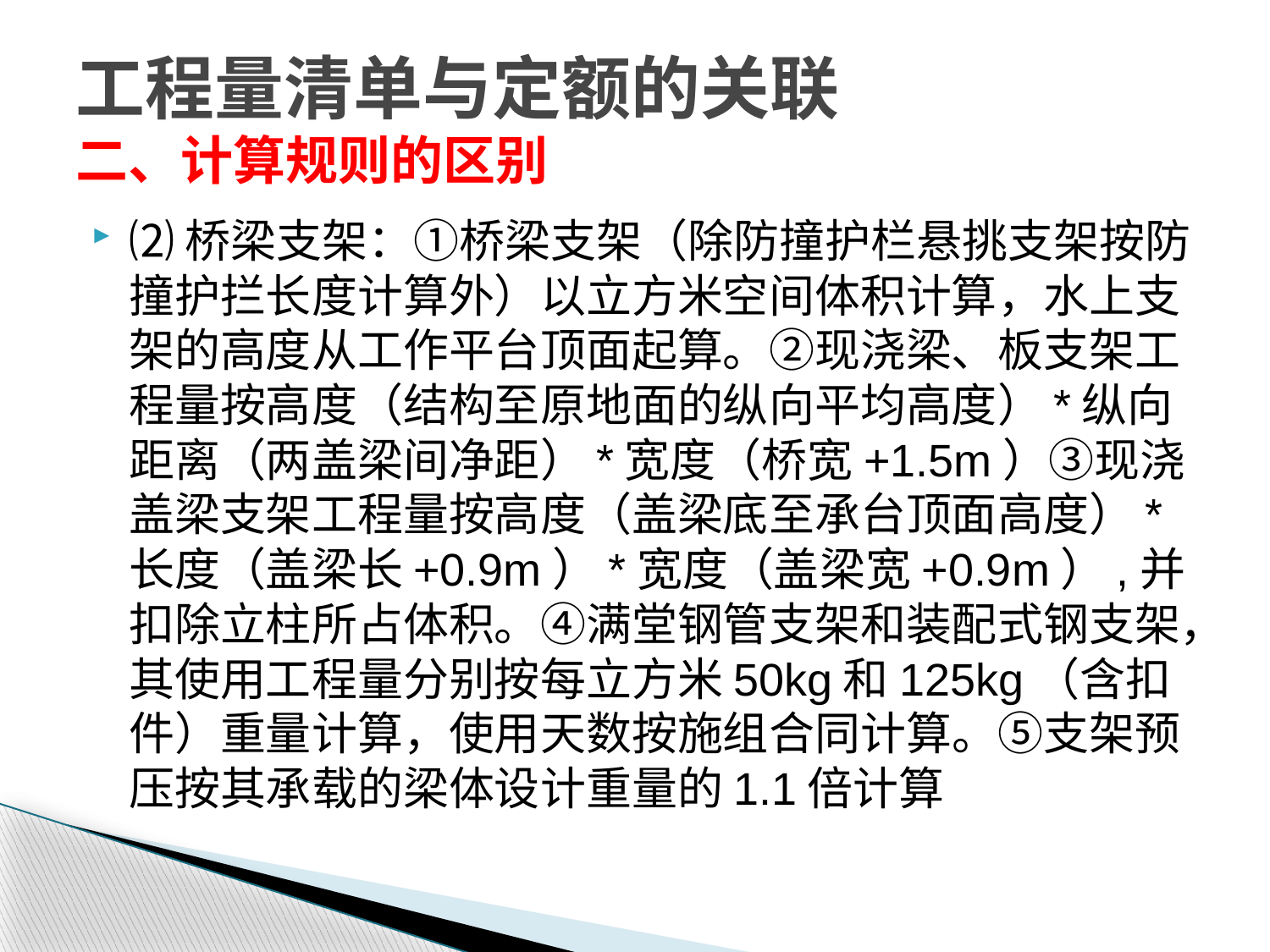

# 工程量清单与定额的关联 二、计算规则的区别
⑵桥梁支架：①桥梁支架（除防撞护栏悬挑支架按防撞护拦长度计算外）以立方米空间体积计算，水上支架的高度从工作平台顶面起算。②现浇梁、板支架工程量按高度（结构至原地面的纵向平均高度）*纵向距离（两盖梁间净距）*宽度（桥宽+1.5m）③现浇盖梁支架工程量按高度（盖梁底至承台顶面高度）*长度（盖梁长+0.9m）*宽度（盖梁宽+0.9m）,并扣除立柱所占体积。④满堂钢管支架和装配式钢支架，其使用工程量分别按每立方米50kg和125kg（含扣件）重量计算，使用天数按施组合同计算。⑤支架预压按其承载的梁体设计重量的1.1倍计算